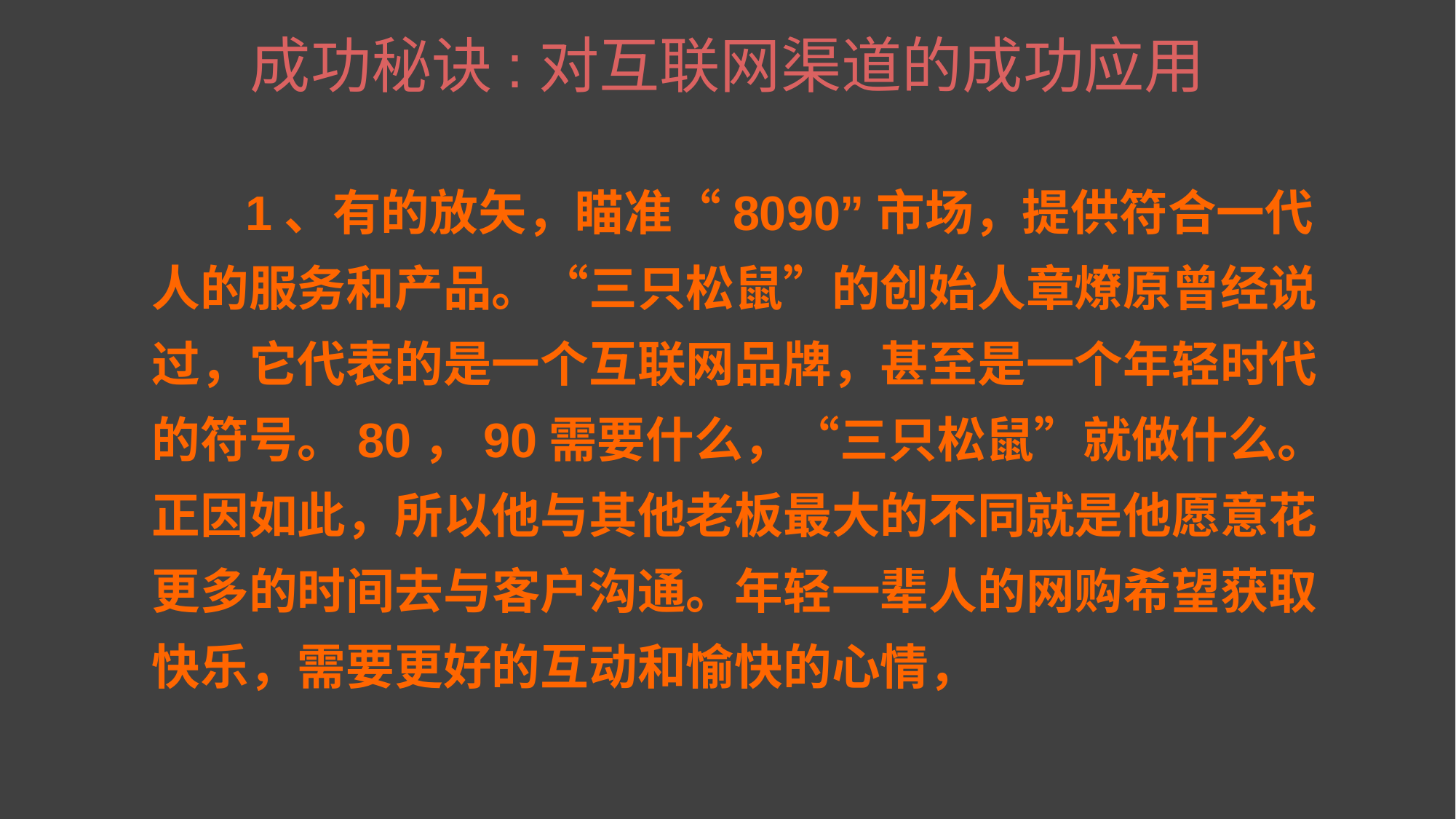

成功秘诀:对互联网渠道的成功应用
          1、有的放矢，瞄准“8090”市场，提供符合一代人的服务和产品。“三只松鼠”的创始人章燎原曾经说过，它代表的是一个互联网品牌，甚至是一个年轻时代的符号。80，90需要什么，“三只松鼠”就做什么。正因如此，所以他与其他老板最大的不同就是他愿意花更多的时间去与客户沟通。年轻一辈人的网购希望获取快乐，需要更好的互动和愉快的心情，